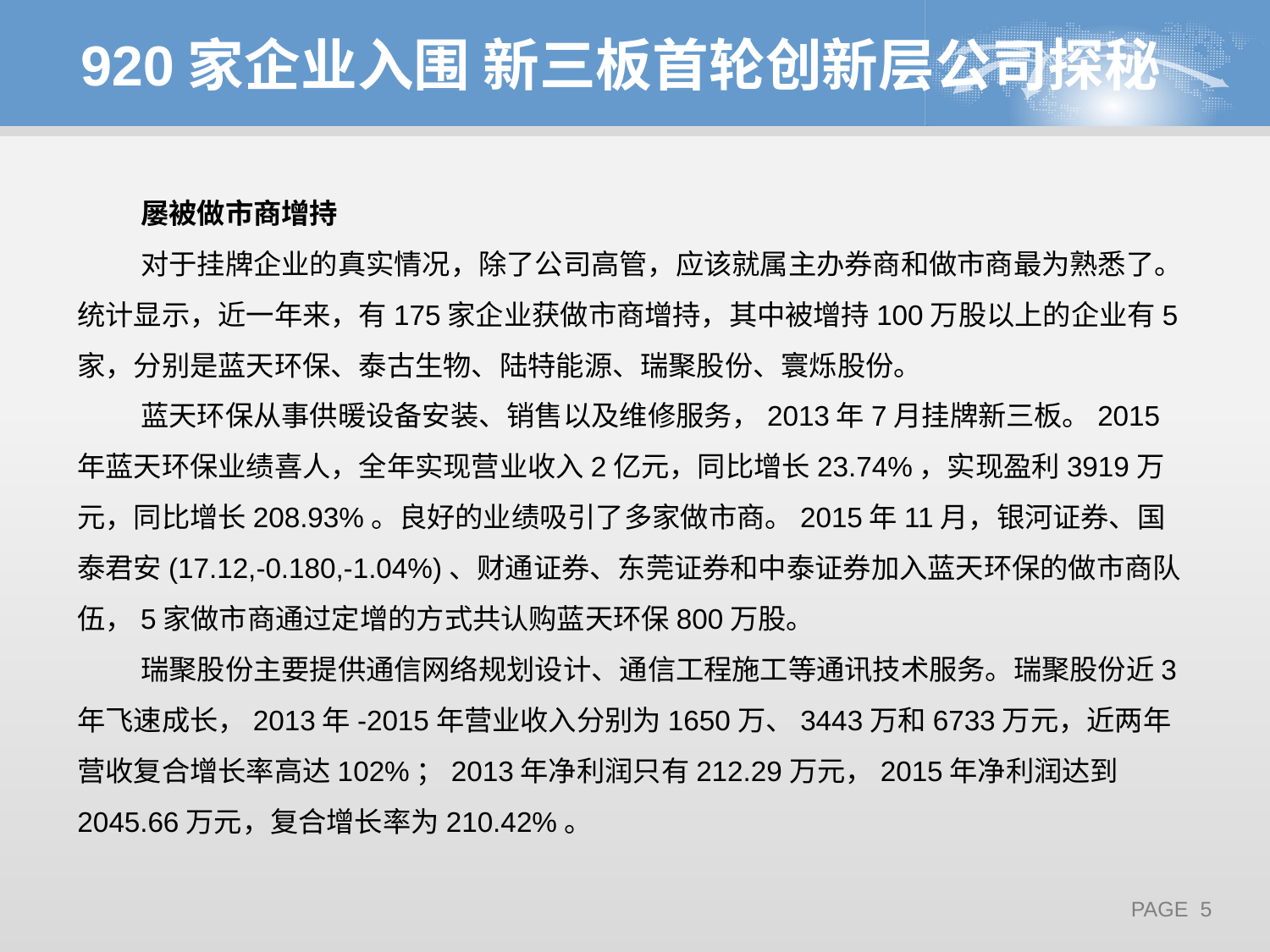

920家企业入围 新三板首轮创新层公司探秘
屡被做市商增持
对于挂牌企业的真实情况，除了公司高管，应该就属主办券商和做市商最为熟悉了。统计显示，近一年来，有175家企业获做市商增持，其中被增持100万股以上的企业有5家，分别是蓝天环保、泰古生物、陆特能源、瑞聚股份、寰烁股份。
蓝天环保从事供暖设备安装、销售以及维修服务，2013年7月挂牌新三板。2015年蓝天环保业绩喜人，全年实现营业收入2亿元，同比增长23.74%，实现盈利3919万元，同比增长208.93%。良好的业绩吸引了多家做市商。2015年11月，银河证券、国泰君安(17.12,-0.180,-1.04%)、财通证券、东莞证券和中泰证券加入蓝天环保的做市商队伍，5家做市商通过定增的方式共认购蓝天环保800万股。
瑞聚股份主要提供通信网络规划设计、通信工程施工等通讯技术服务。瑞聚股份近3年飞速成长，2013年-2015年营业收入分别为1650万、3443万和6733万元，近两年营收复合增长率高达102%；2013年净利润只有212.29万元，2015年净利润达到2045.66万元，复合增长率为210.42%。